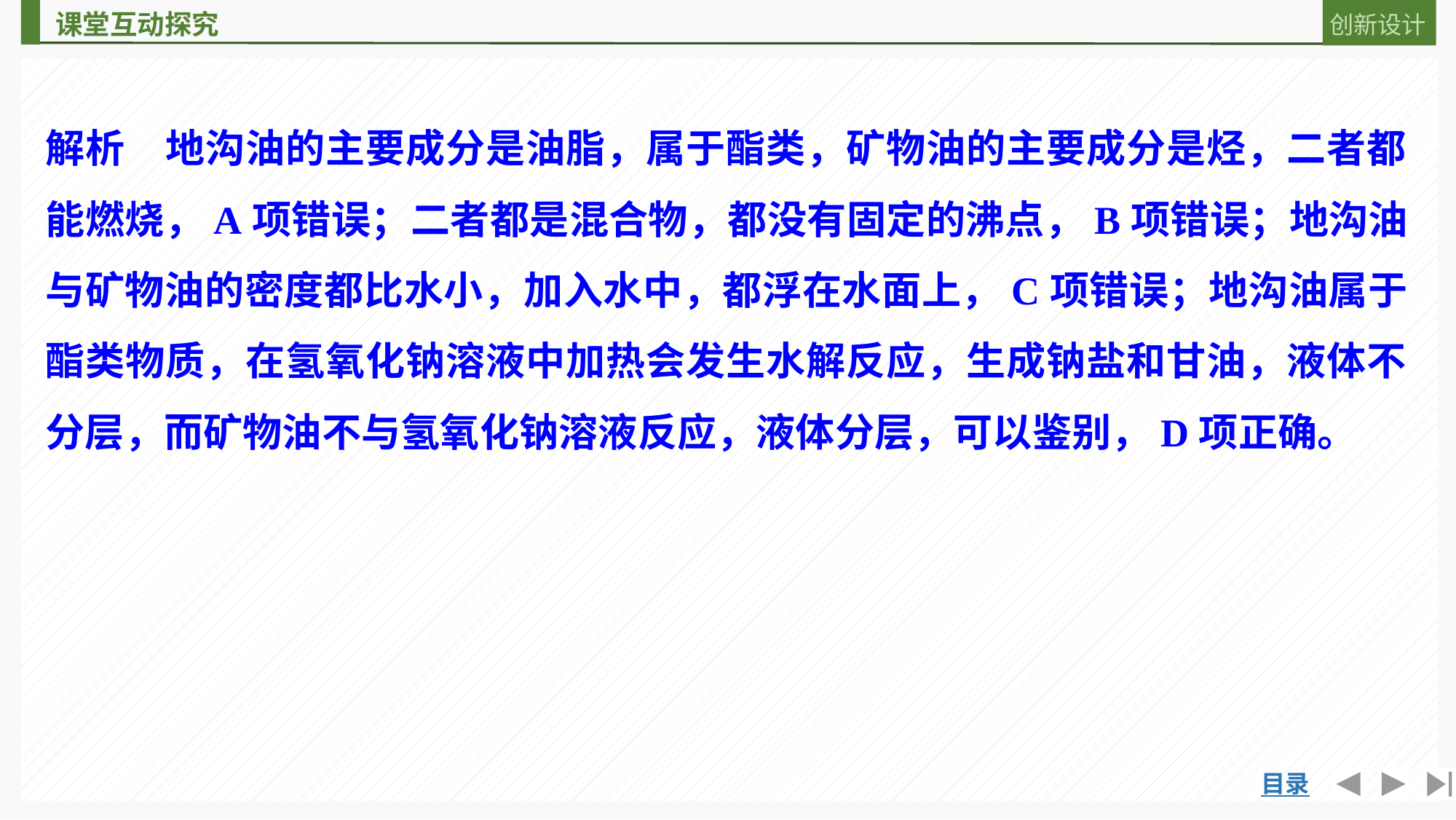

解析　地沟油的主要成分是油脂，属于酯类，矿物油的主要成分是烃，二者都能燃烧，A项错误；二者都是混合物，都没有固定的沸点，B项错误；地沟油与矿物油的密度都比水小，加入水中，都浮在水面上，C项错误；地沟油属于酯类物质，在氢氧化钠溶液中加热会发生水解反应，生成钠盐和甘油，液体不分层，而矿物油不与氢氧化钠溶液反应，液体分层，可以鉴别，D项正确。